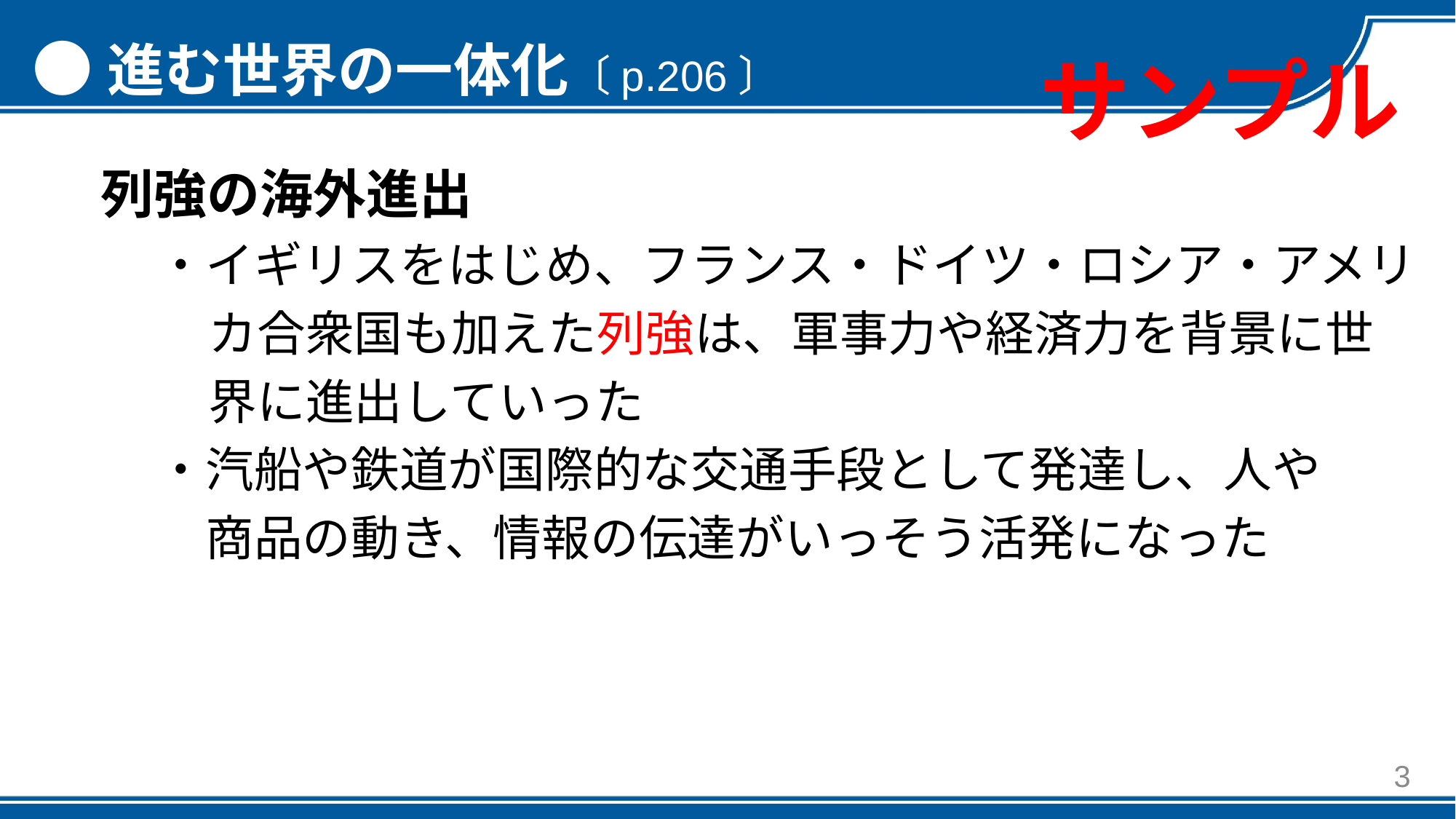

●進む世界の一体化〔p.206〕
列強の海外進出
・イギリスをはじめ、フランス・ドイツ・ロシア・アメリカ合衆国も加えた列強は、軍事力や経済力を背景に世界に進出していった
・汽船や鉄道が国際的な交通手段として発達し、人や
　商品の動き、情報の伝達がいっそう活発になった